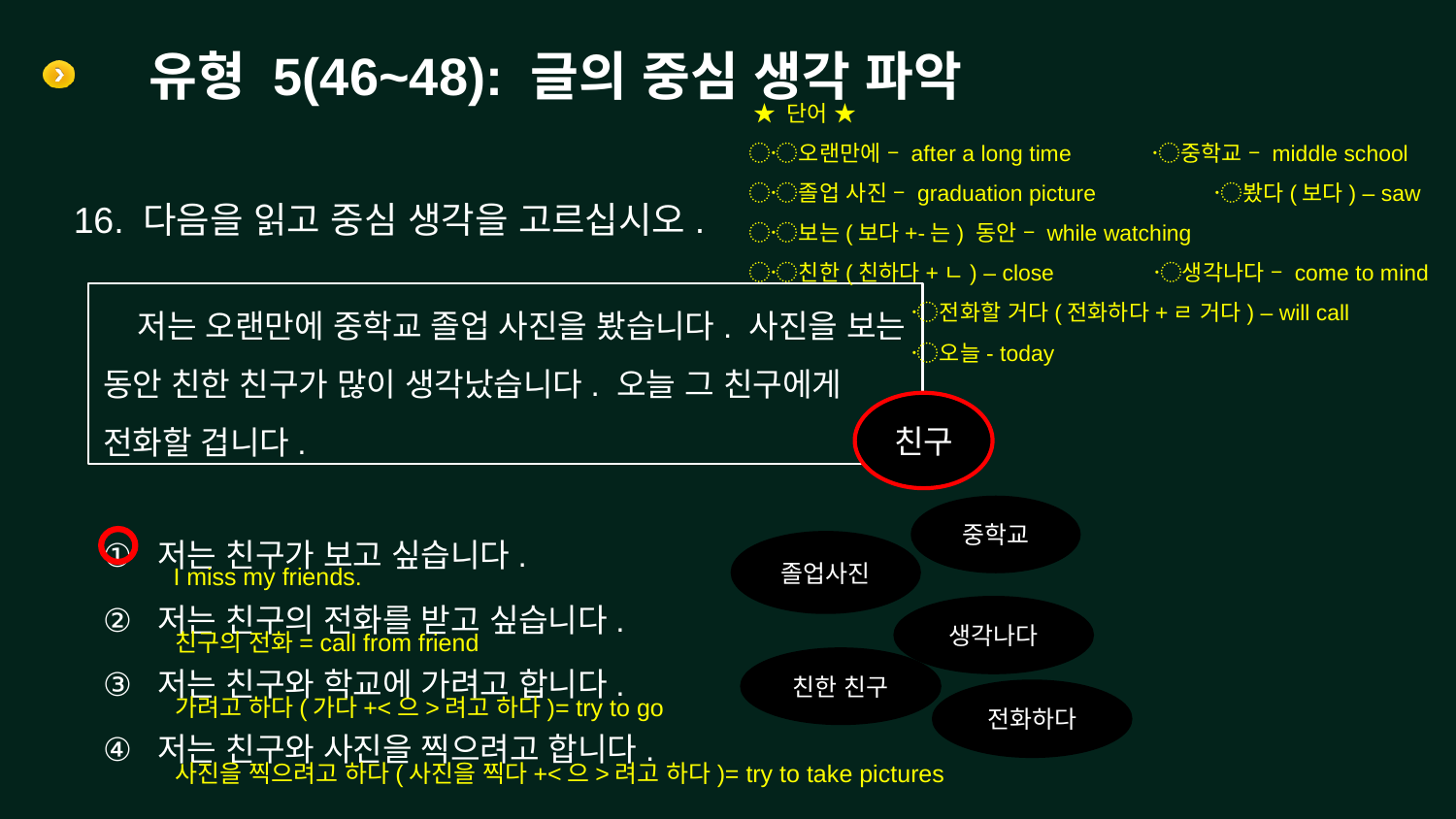

# 유형 5(46~48): 글의 중심 생각 파악
 ★ 단어 ★
〮오랜만에 – after a long time            〮중학교 – middle school
〮졸업 사진 – graduation picture                  〮봤다(보다) – saw
〮보는(보다+-는) 동안 – while watching
〮친한(친하다+ㄴ) – close               〮생각나다 – come to mind
                         〮전화할 거다(전화하다+ㄹ 거다) – will call
                         〮오늘- today
16. 다음을 읽고 중심 생각을 고르십시오.
   저는 오랜만에 중학교 졸업 사진을 봤습니다. 사진을 보는 동안 친한 친구가 많이 생각났습니다. 오늘 그 친구에게 전화할 겁니다.
친구
저는 친구가 보고 싶습니다.
저는 친구의 전화를 받고 싶습니다.
저는 친구와 학교에 가려고 합니다.
저는 친구와 사진을 찍으려고 합니다.
중학교

졸업사진
I miss my friends.
생각나다
친구의 전화= call from friend
친한 친구
전화하다
가려고 하다(가다+<으>려고 하다)= try to go
사진을 찍으려고 하다(사진을 찍다+<으>려고 하다)= try to take pictures